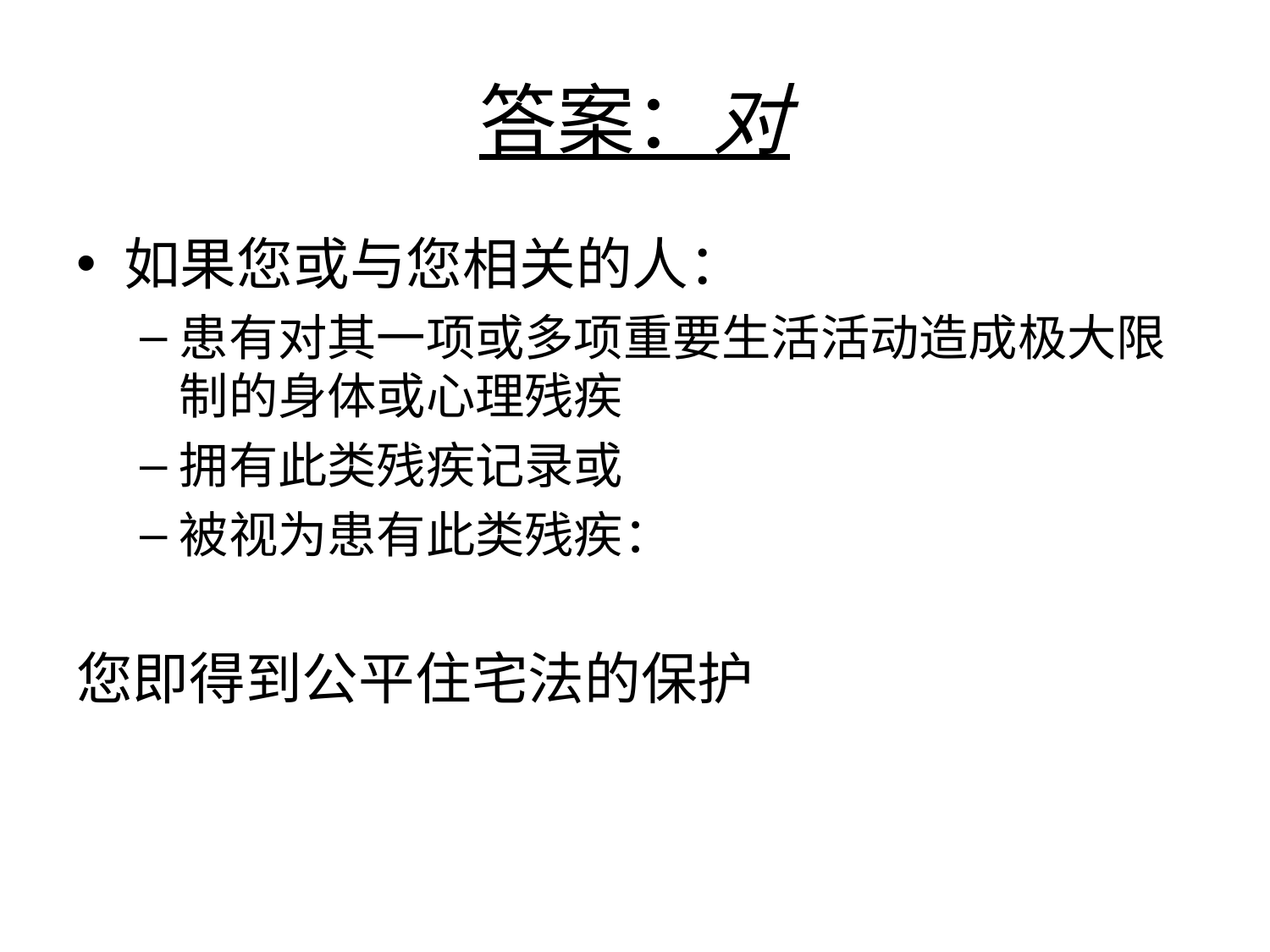

# 答案：对
如果您或与您相关的人：
患有对其一项或多项重要生活活动造成极大限制的身体或心理残疾
拥有此类残疾记录或
被视为患有此类残疾：

您即得到公平住宅法的保护